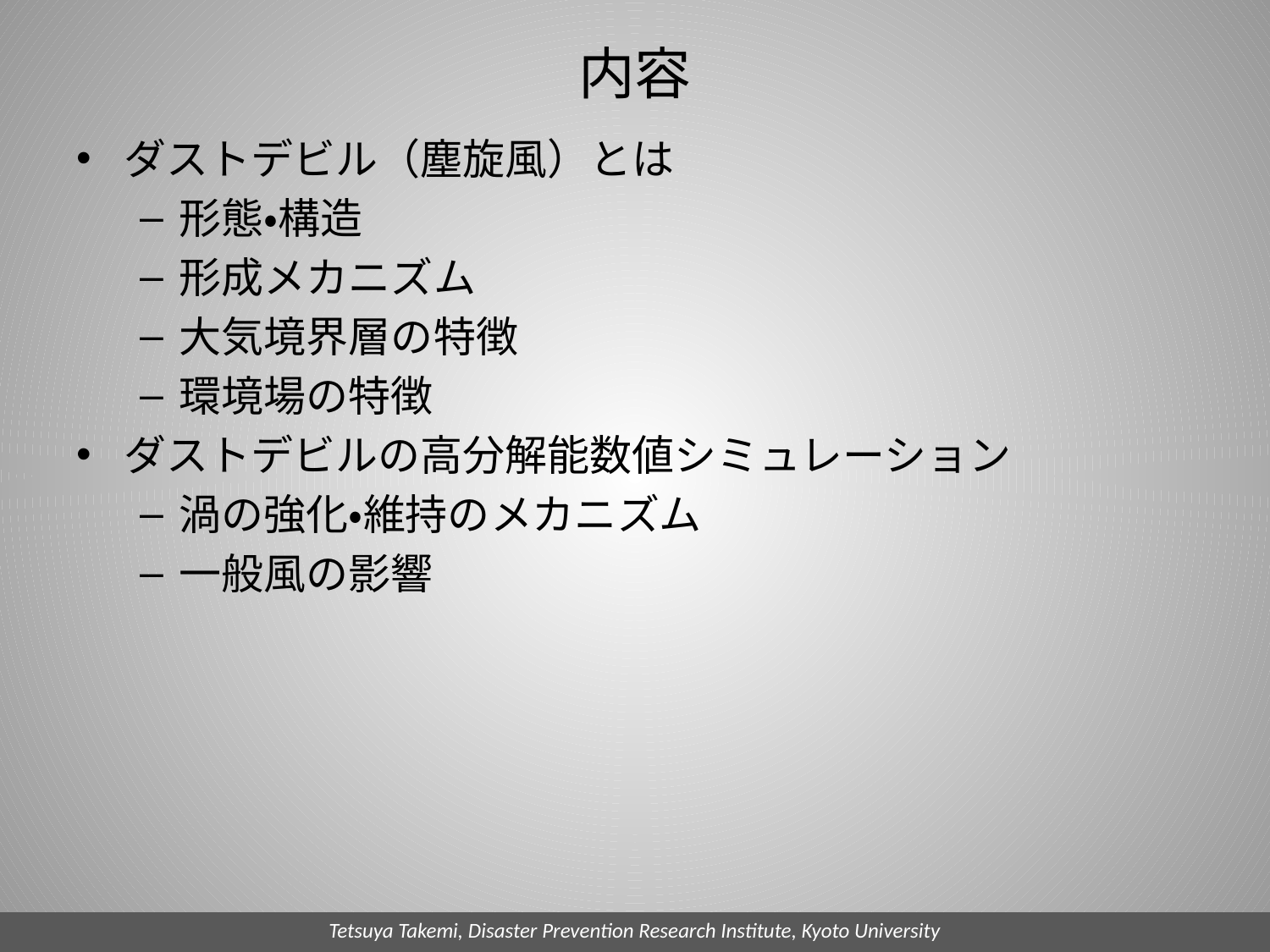

# 内容
ダストデビル（塵旋風）とは
形態・構造
形成メカニズム
大気境界層の特徴
環境場の特徴
ダストデビルの高分解能数値シミュレーション
渦の強化・維持のメカニズム
一般風の影響
Tetsuya Takemi, Disaster Prevention Research Institute, Kyoto University